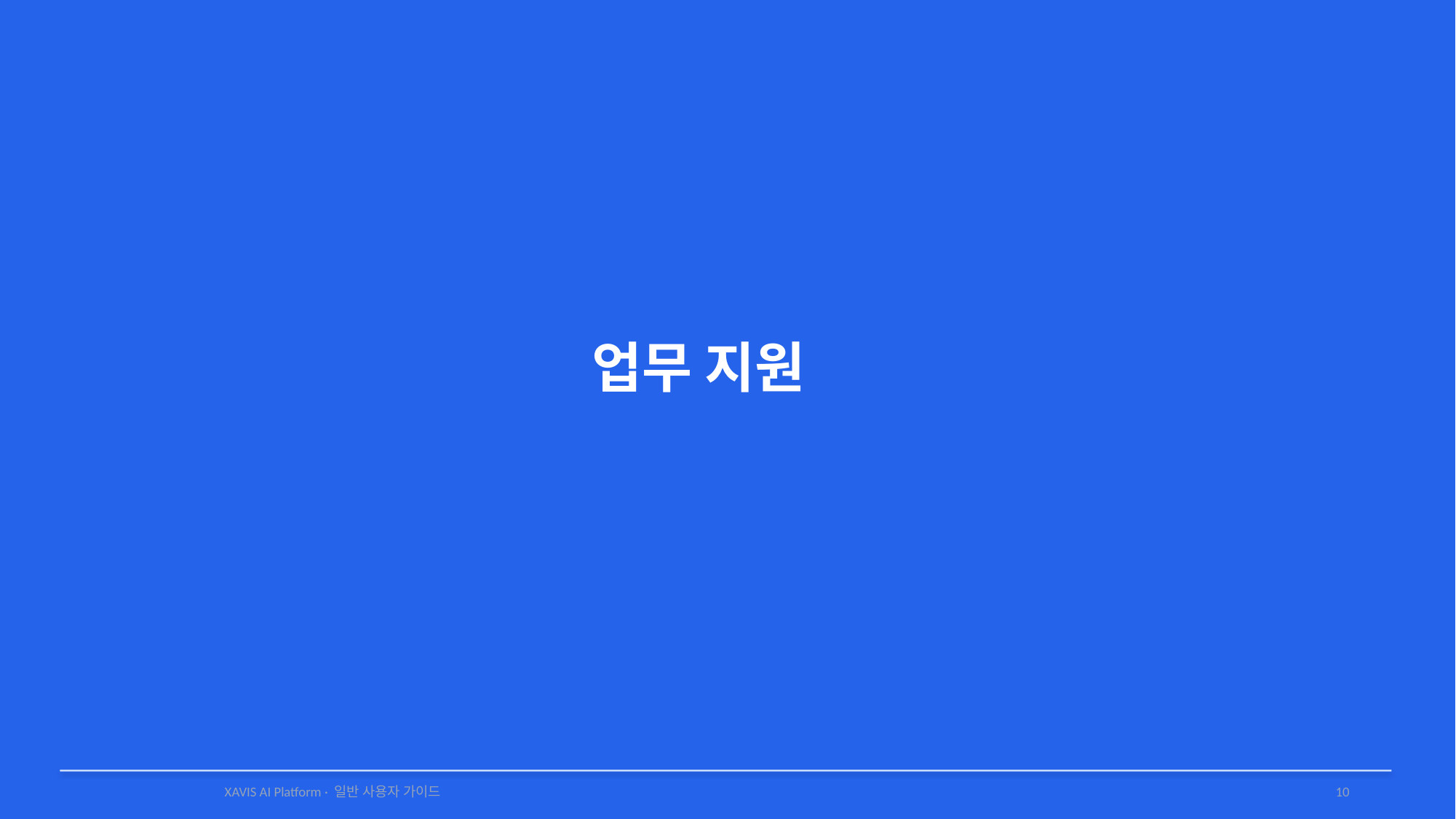

업무 지원

XAVIS AI Platform · 일반 사용자 가이드
10